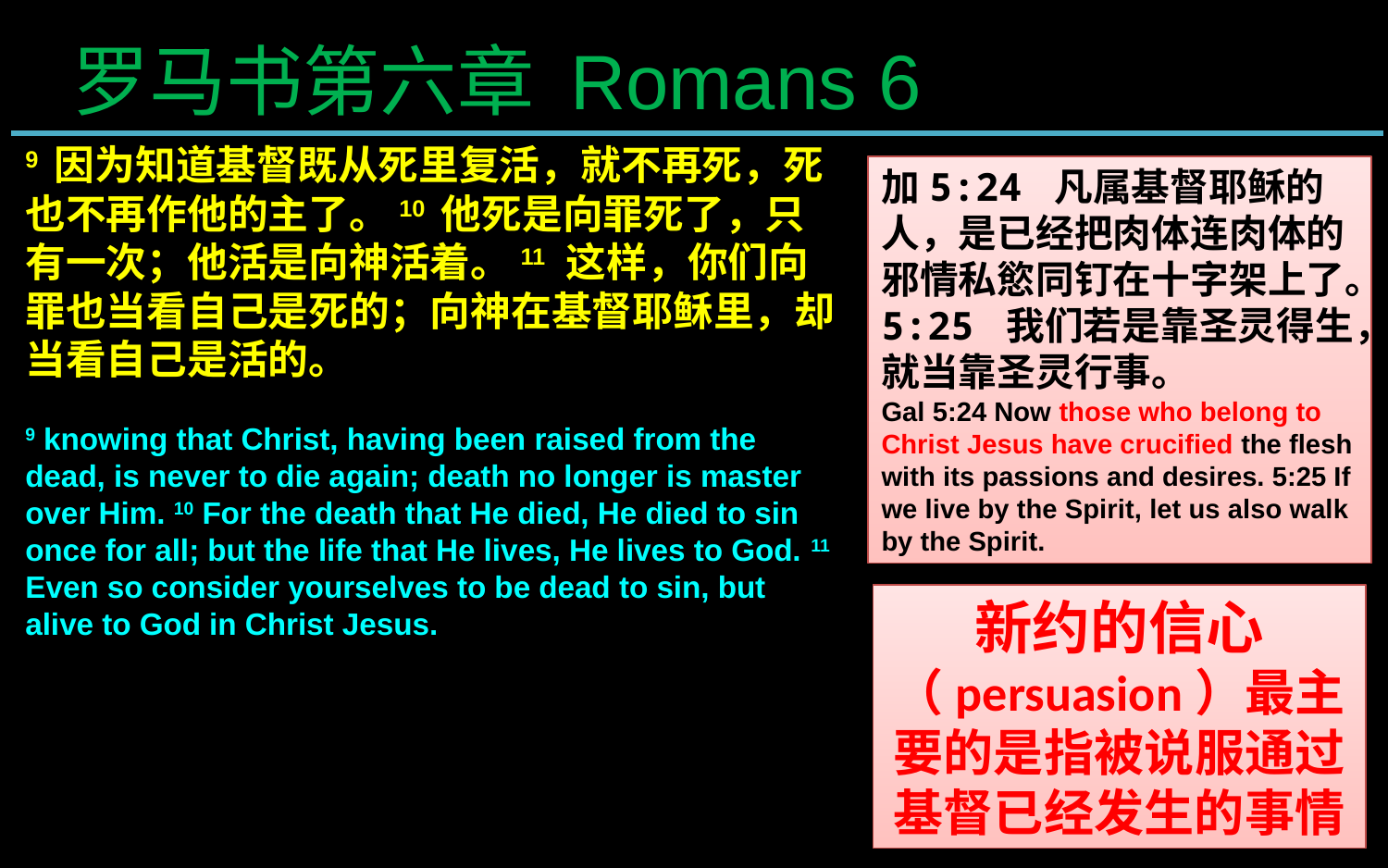

罗马书第六章 Romans 6
9 因为知道基督既从死里复活，就不再死，死也不再作他的主了。10 他死是向罪死了，只有一次；他活是向神活着。11 这样，你们向罪也当看自己是死的；向神在基督耶稣里，却当看自己是活的。

9 knowing that Christ, having been raised from the dead, is never to die again; death no longer is master over Him. 10 For the death that He died, He died to sin once for all; but the life that He lives, He lives to God. 11 Even so consider yourselves to be dead to sin, but alive to God in Christ Jesus.

加5:24 凡属基督耶稣的人，是已经把肉体连肉体的邪情私慾同钉在十字架上了。5:25 我们若是靠圣灵得生，就当靠圣灵行事。
Gal 5:24 Now those who belong to Christ Jesus have crucified the flesh with its passions and desires. 5:25 If we live by the Spirit, let us also walk by the Spirit.
新约的信心（persuasion）最主要的是指被说服通过基督已经发生的事情